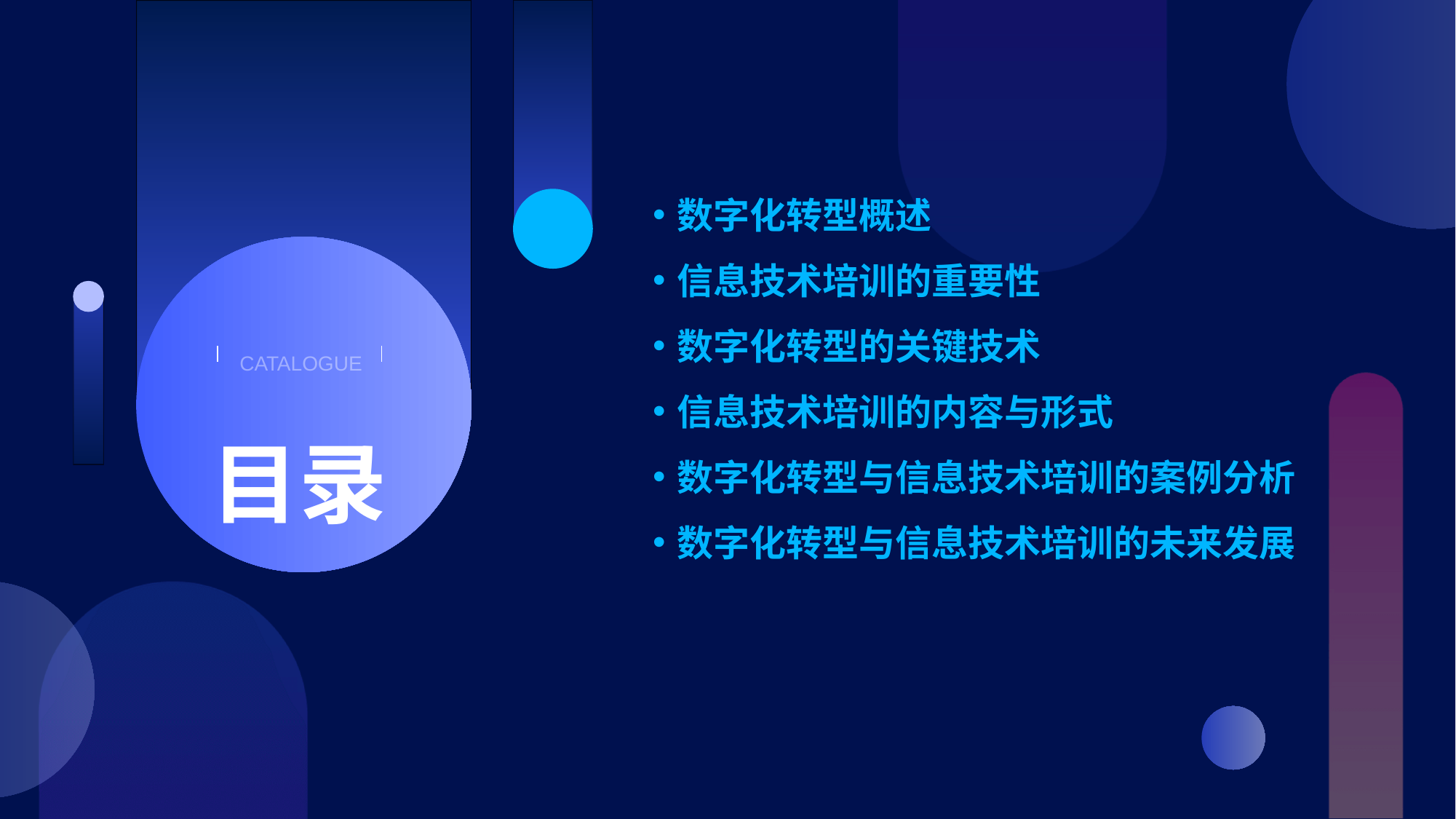

数字化转型概述
信息技术培训的重要性
数字化转型的关键技术
信息技术培训的内容与形式
数字化转型与信息技术培训的案例分析
数字化转型与信息技术培训的未来发展

CATALOGUE
目录